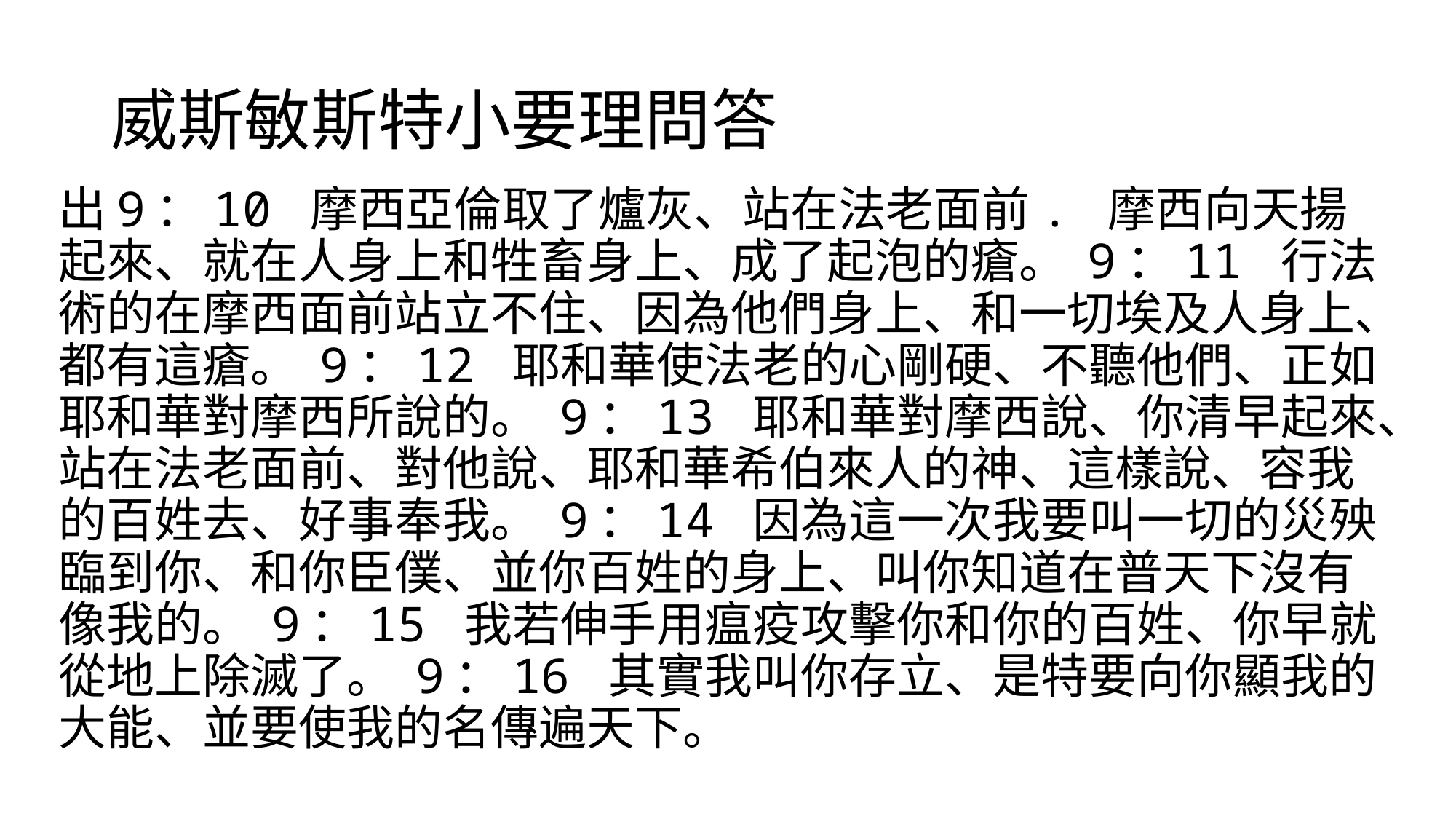

# 威斯敏斯特小要理問答
出9：10 摩西亞倫取了爐灰、站在法老面前. 摩西向天揚起來、就在人身上和牲畜身上、成了起泡的瘡。 9：11 行法術的在摩西面前站立不住、因為他們身上、和一切埃及人身上、都有這瘡。 9：12 耶和華使法老的心剛硬、不聽他們、正如耶和華對摩西所說的。 9：13 耶和華對摩西說、你清早起來、站在法老面前、對他說、耶和華希伯來人的神、這樣說、容我的百姓去、好事奉我。 9：14 因為這一次我要叫一切的災殃臨到你、和你臣僕、並你百姓的身上、叫你知道在普天下沒有像我的。 9：15 我若伸手用瘟疫攻擊你和你的百姓、你早就從地上除滅了。 9：16 其實我叫你存立、是特要向你顯我的大能、並要使我的名傳遍天下。